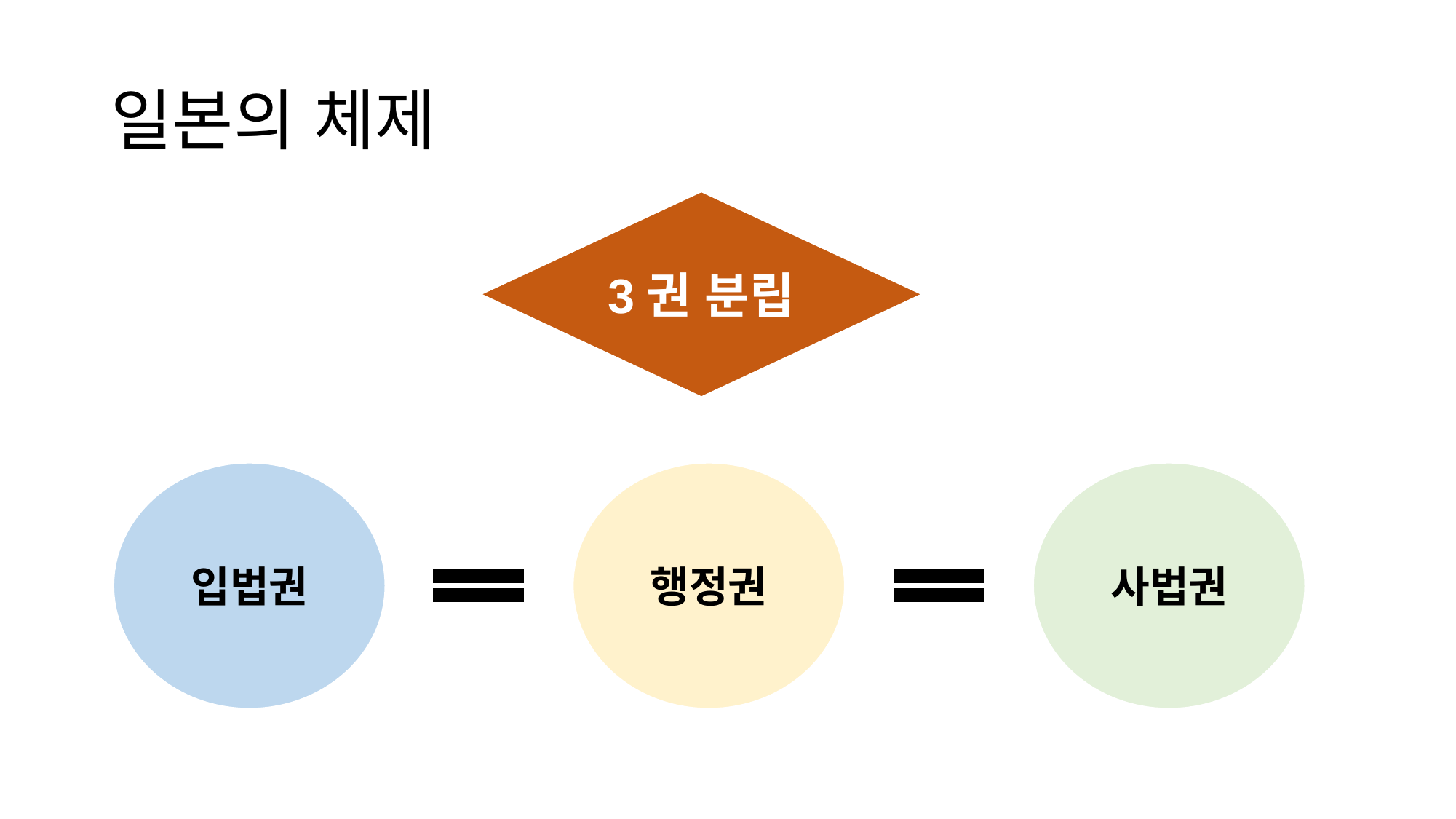

# 일본의 체제
3권 분립
입법권
행정권
사법권